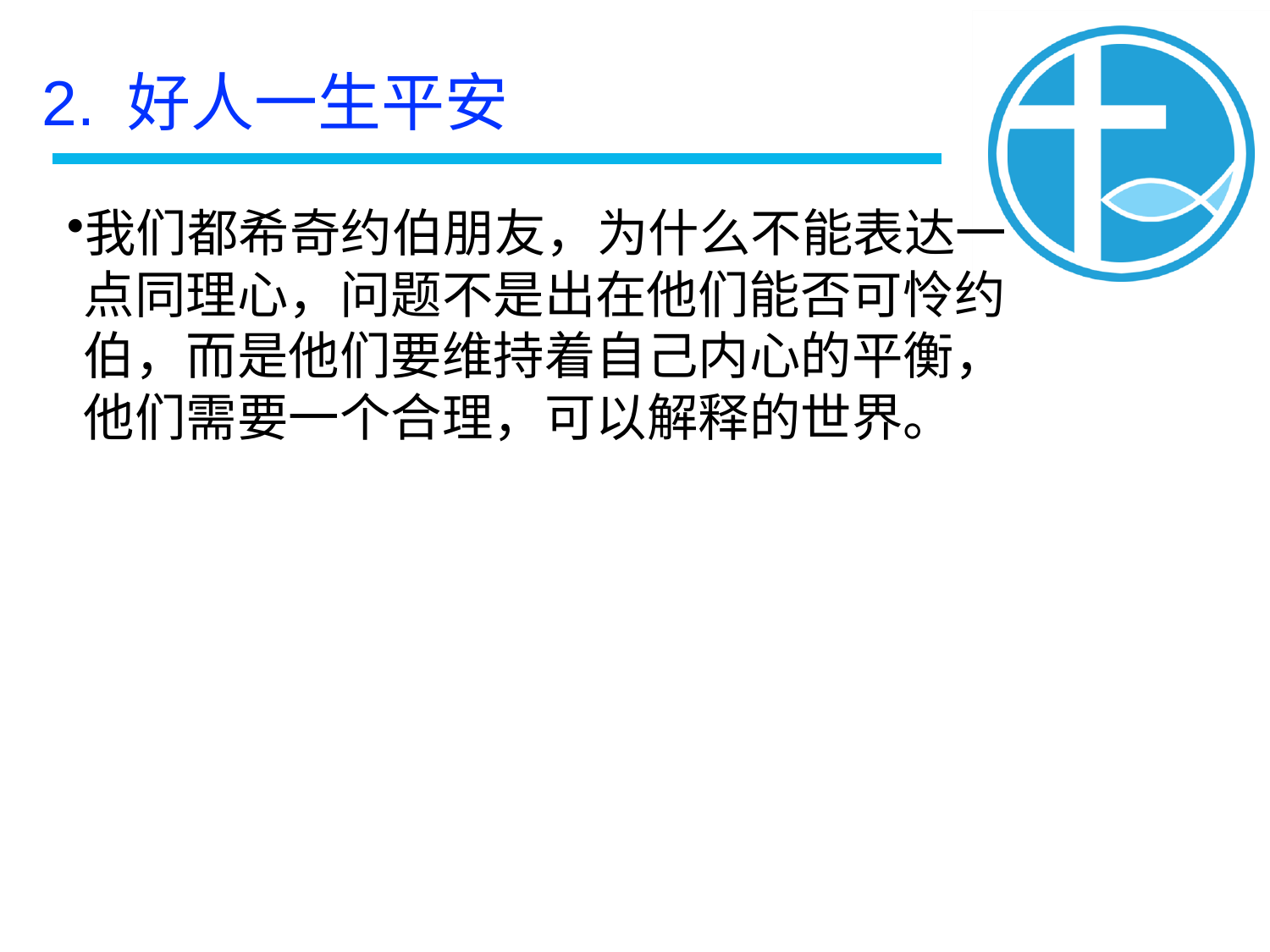

2. 好人一生平安
我们都希奇约伯朋友，为什么不能表达一点同理心，问题不是出在他们能否可怜约伯，而是他们要维持着自己内心的平衡，他们需要一个合理，可以解释的世界。